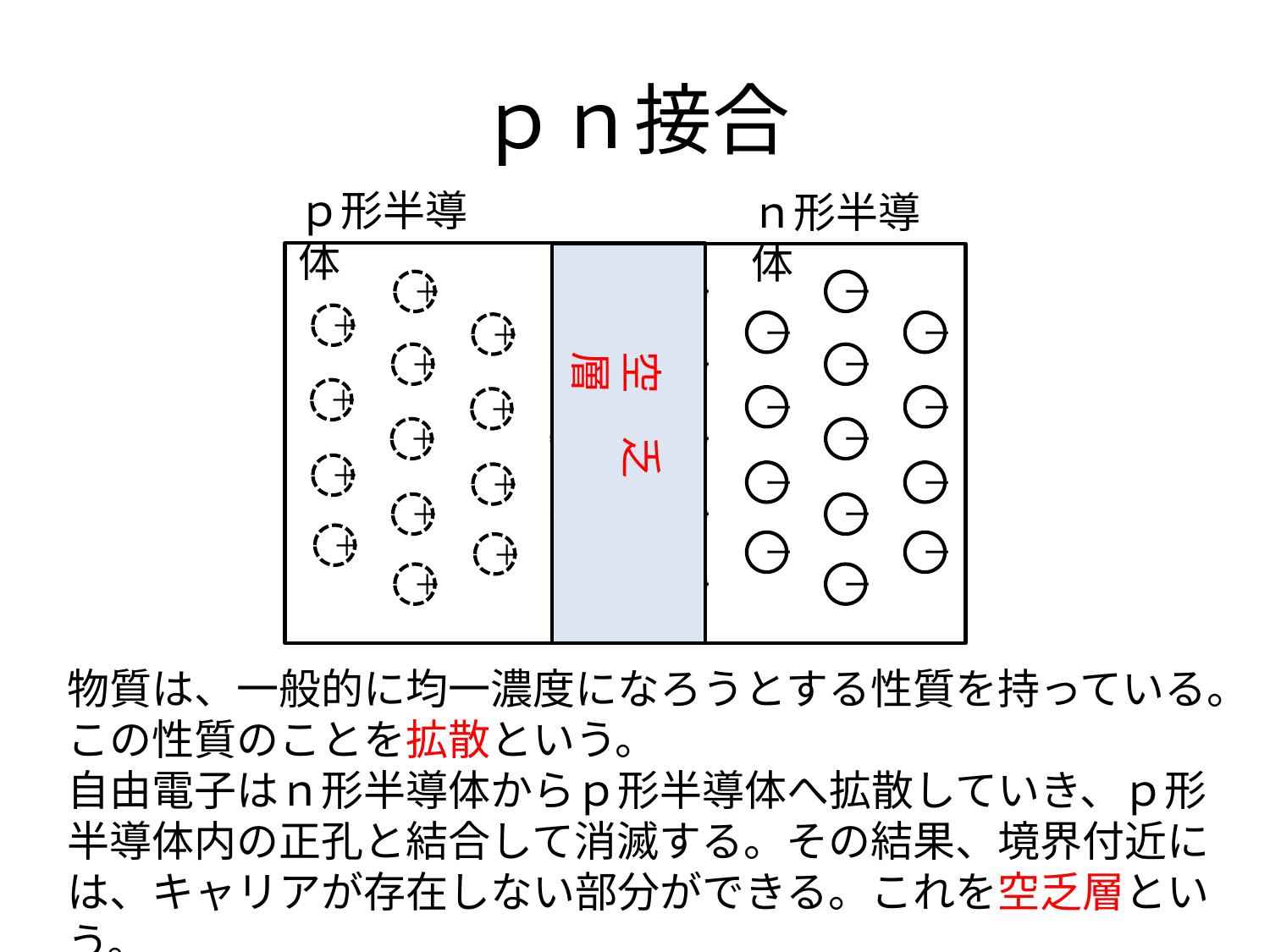

# ｐｎ接合
ｐ形半導体
ｎ形半導体

ー
ー
＋
＋
＋
ー
ー
＋
空　乏　層
＋
＋
ー
ー
＋
ー
ー
＋
＋
＋
ー
ー
＋
ー
ー
＋
＋
＋
ー
ー
＋
ー
ー
＋
＋
＋
ー
ー
物質は、一般的に均一濃度になろうとする性質を持っている。この性質のことを拡散という。
自由電子はｎ形半導体からｐ形半導体へ拡散していき、ｐ形半導体内の正孔と結合して消滅する。その結果、境界付近には、キャリアが存在しない部分ができる。これを空乏層という。